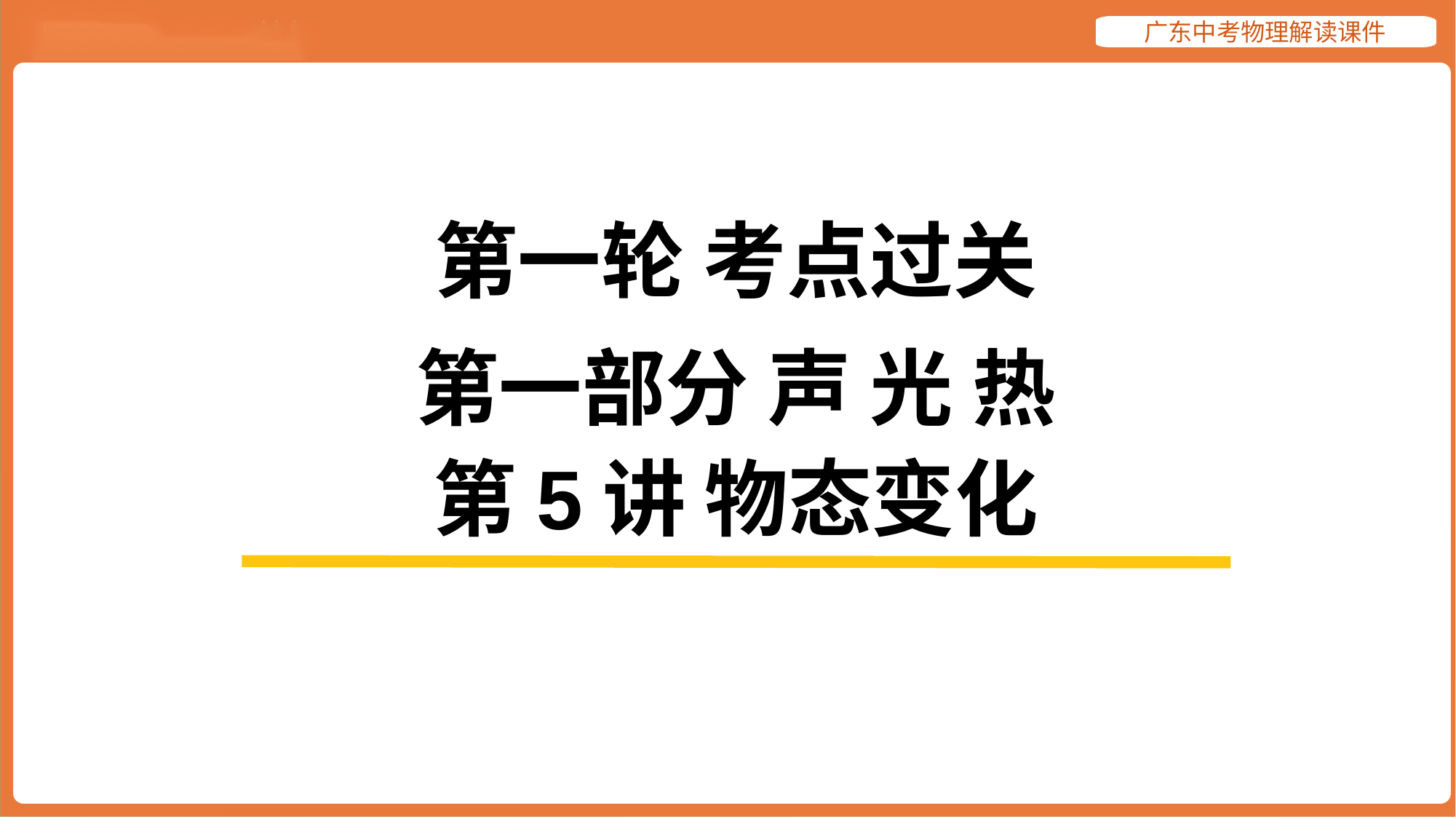

第一轮 考点过关
第一部分 声 光 热
第5讲 物态变化